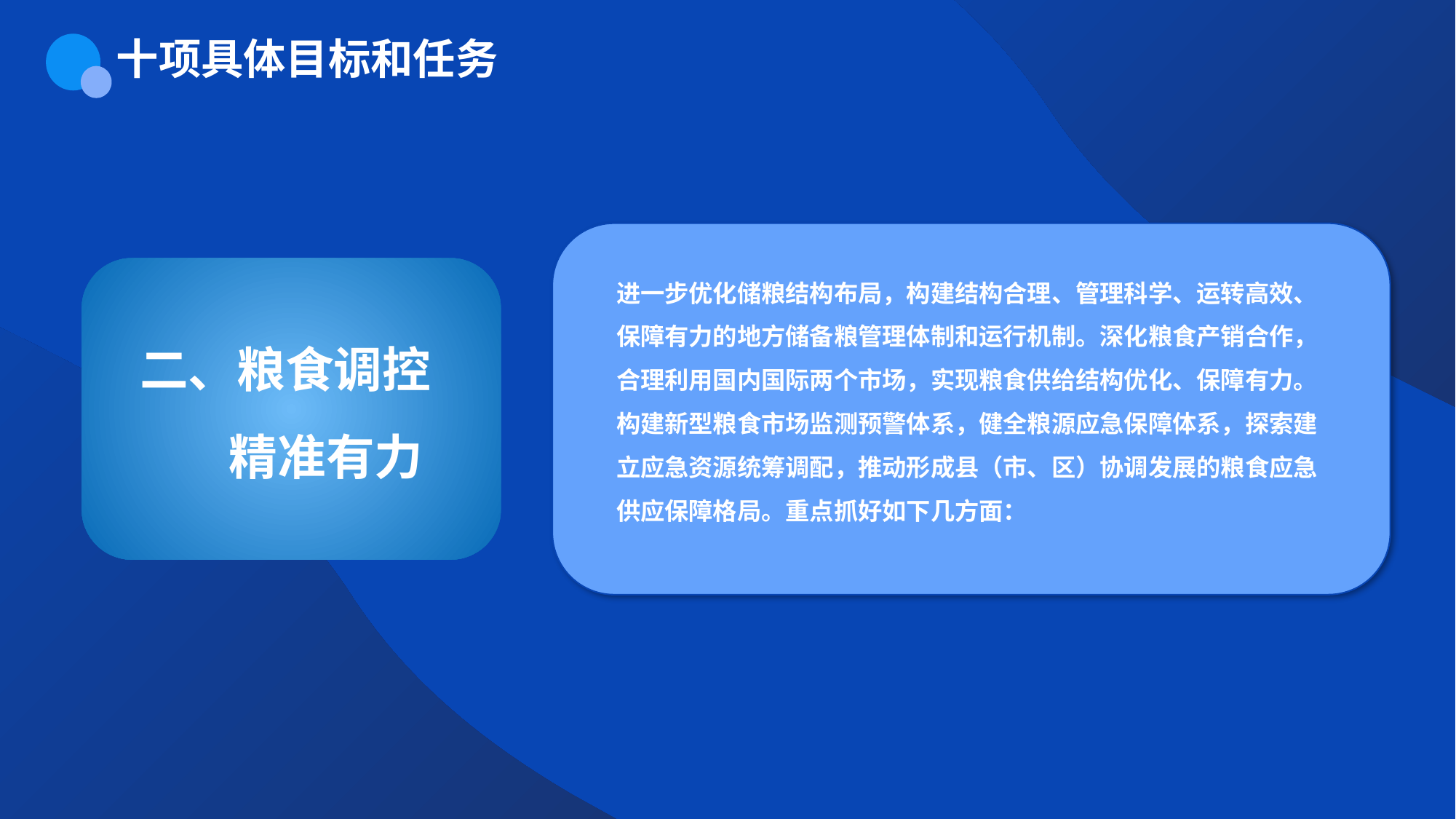

十项具体目标和任务

进一步优化储粮结构布局，构建结构合理、管理科学、运转高效、保障有力的地方储备粮管理体制和运行机制。深化粮食产销合作，合理利用国内国际两个市场，实现粮食供给结构优化、保障有力。构建新型粮食市场监测预警体系，健全粮源应急保障体系，探索建立应急资源统筹调配，推动形成县（市、区）协调发展的粮食应急供应保障格局。重点抓好如下几方面：
二、粮食调控
       精准有力